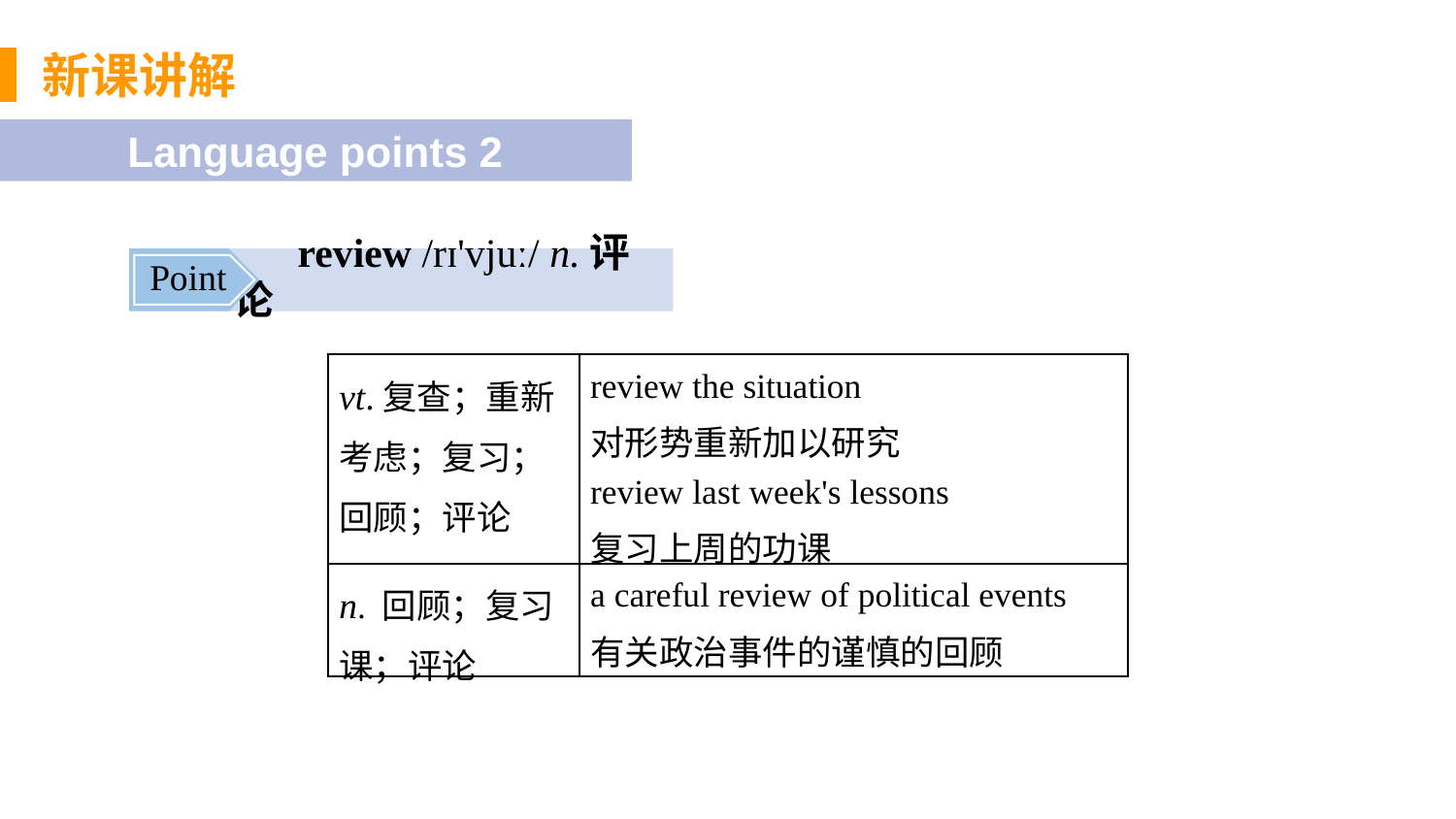

新课讲解

Language points 2

       review /rɪ'vjuː/ n.评论

Point

| vt.复查；重新考虑；复习； 回顾；评论 | review the situation 对形势重新加以研究 review last week's lessons 复习上周的功课 |
| --- | --- |
| n. 回顾；复习课；评论 | a careful review of political events 有关政治事件的谨慎的回顾 |